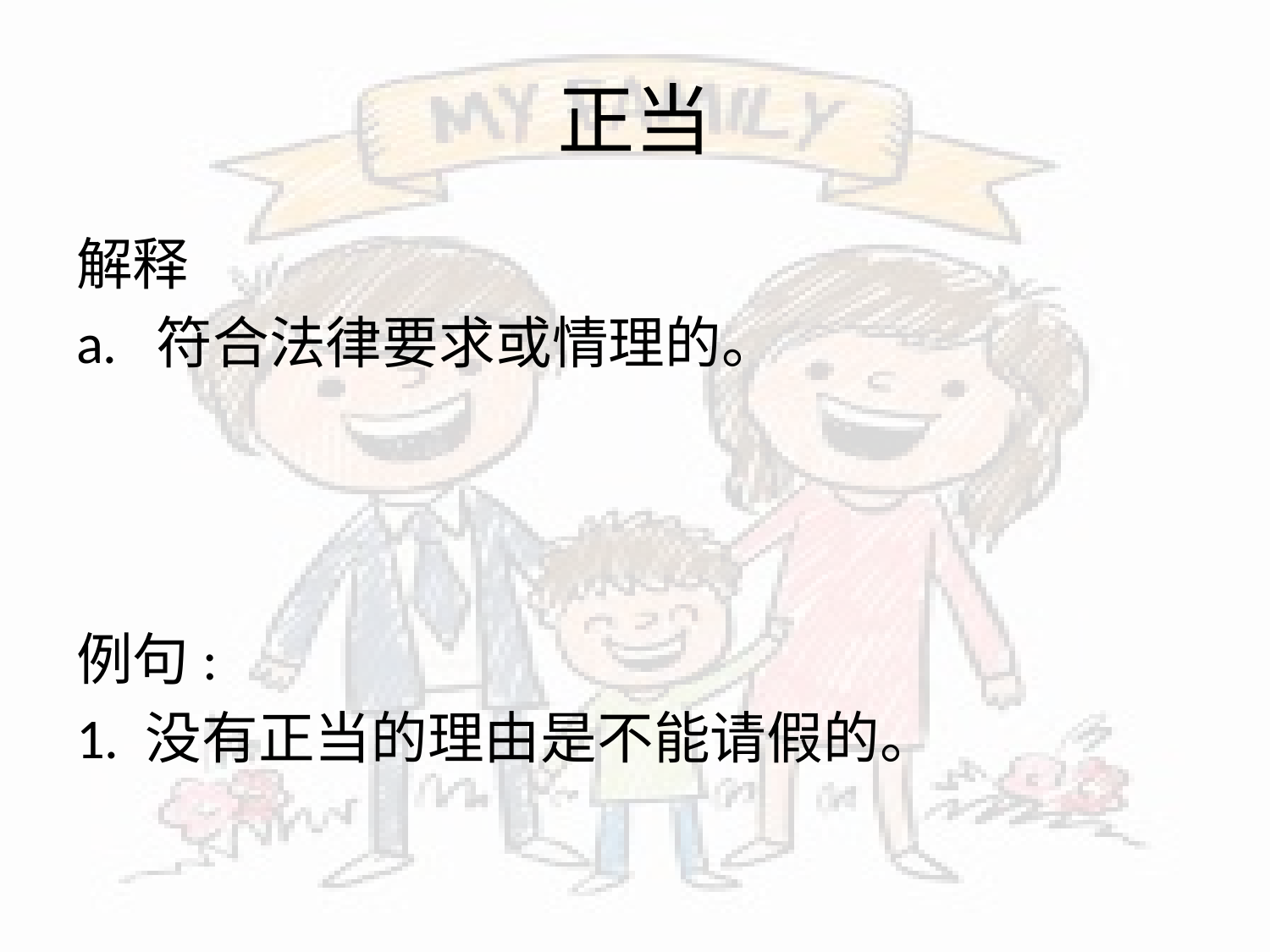

# 正当
解释
a.  符合法律要求或情理的。

例句:
1. 没有正当的理由是不能请假的。